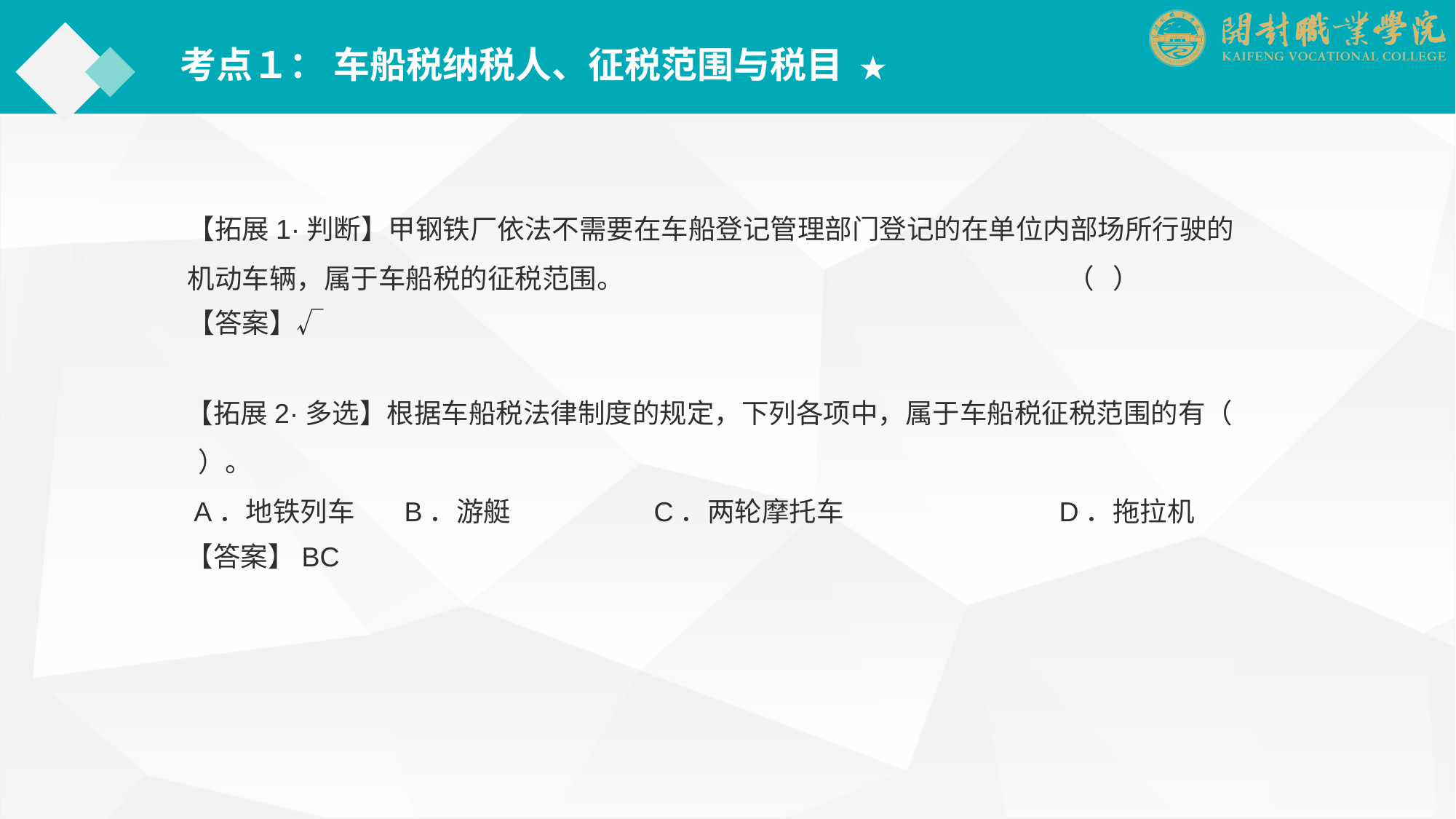

考点１： 车船税纳税人、征税范围与税目  ★
【拓展1·判断】甲钢铁厂依法不需要在车船登记管理部门登记的在单位内部场所行驶的机动车辆，属于车船税的征税范围。				 （   ）
【答案】√
【拓展2·多选】根据车船税法律制度的规定，下列各项中，属于车船税征税范围的有（   ）。
 A．地铁列车	B．游艇　　　　　C．两轮摩托车		D．拖拉机
【答案】BC